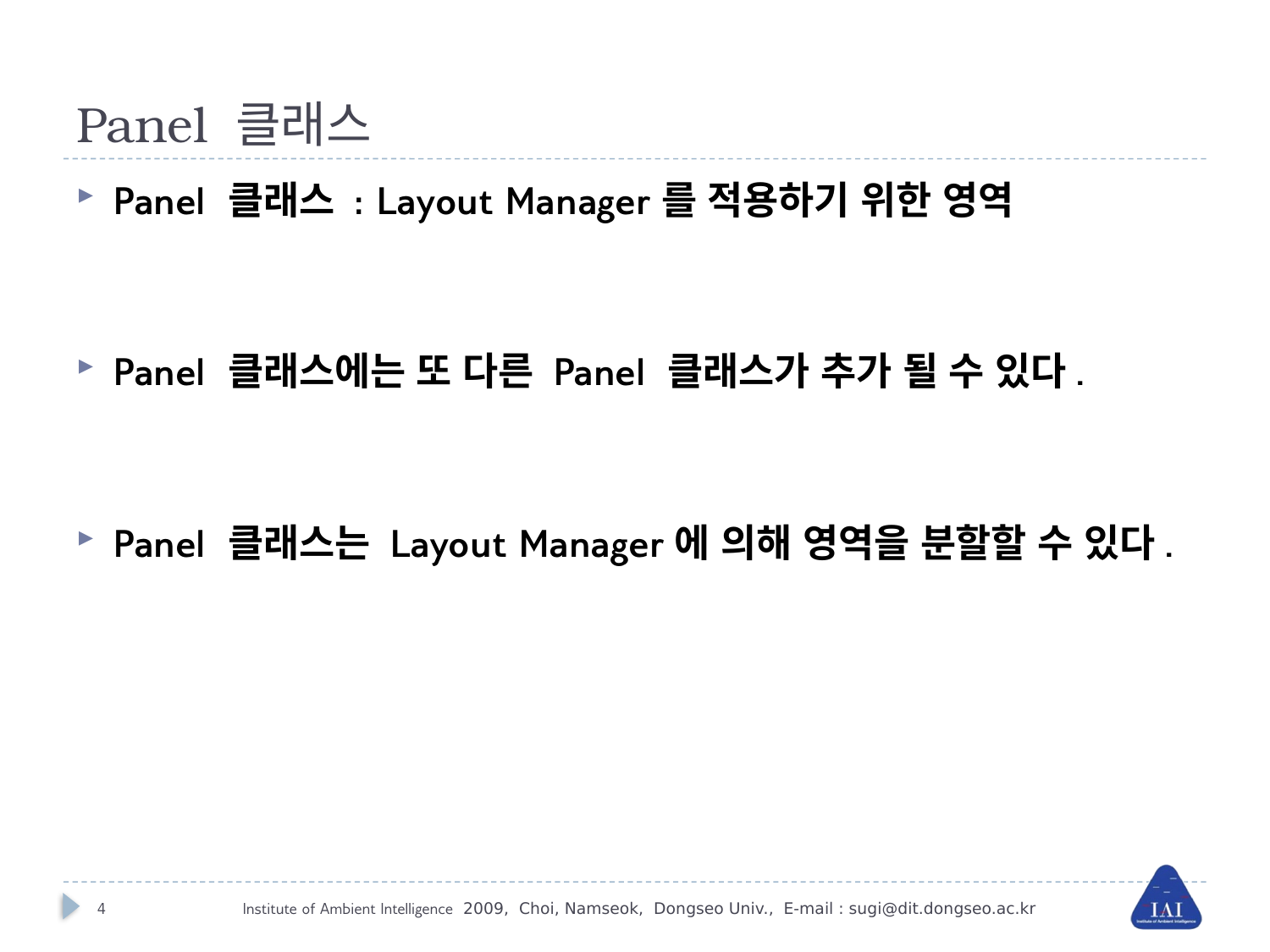

# Panel 클래스
Panel 클래스 : Layout Manager를 적용하기 위한 영역

Panel 클래스에는 또 다른 Panel 클래스가 추가 될 수 있다.

Panel 클래스는 Layout Manager에 의해 영역을 분할할 수 있다.